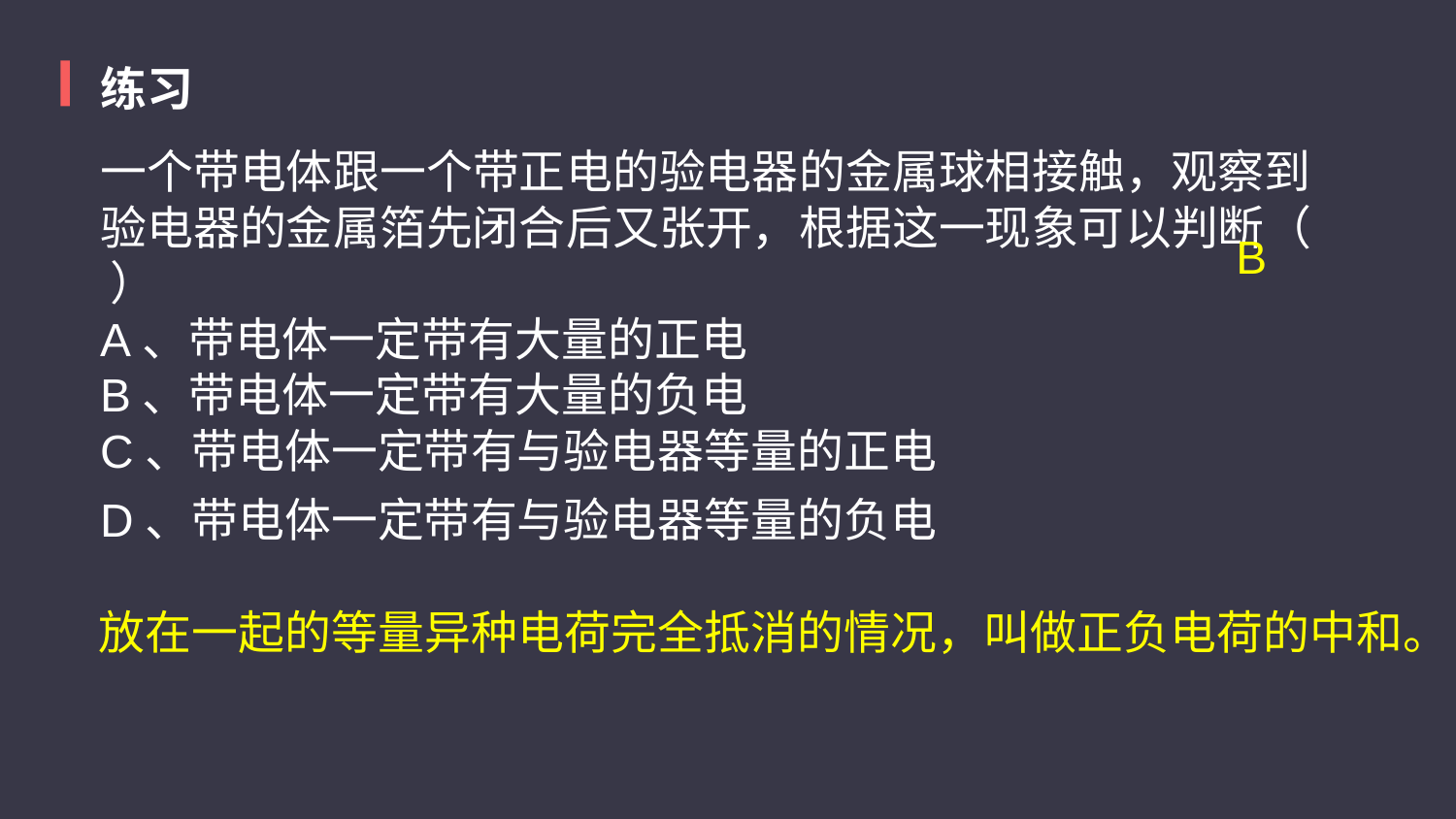

练习

一个带电体跟一个带正电的验电器的金属球相接触，观察到验电器的金属箔先闭合后又张开，根据这一现象可以判断（  ）
A、带电体一定带有大量的正电
B、带电体一定带有大量的负电
C、带电体一定带有与验电器等量的正电
D、带电体一定带有与验电器等量的负电
B
放在一起的等量异种电荷完全抵消的情况，叫做正负电荷的中和。